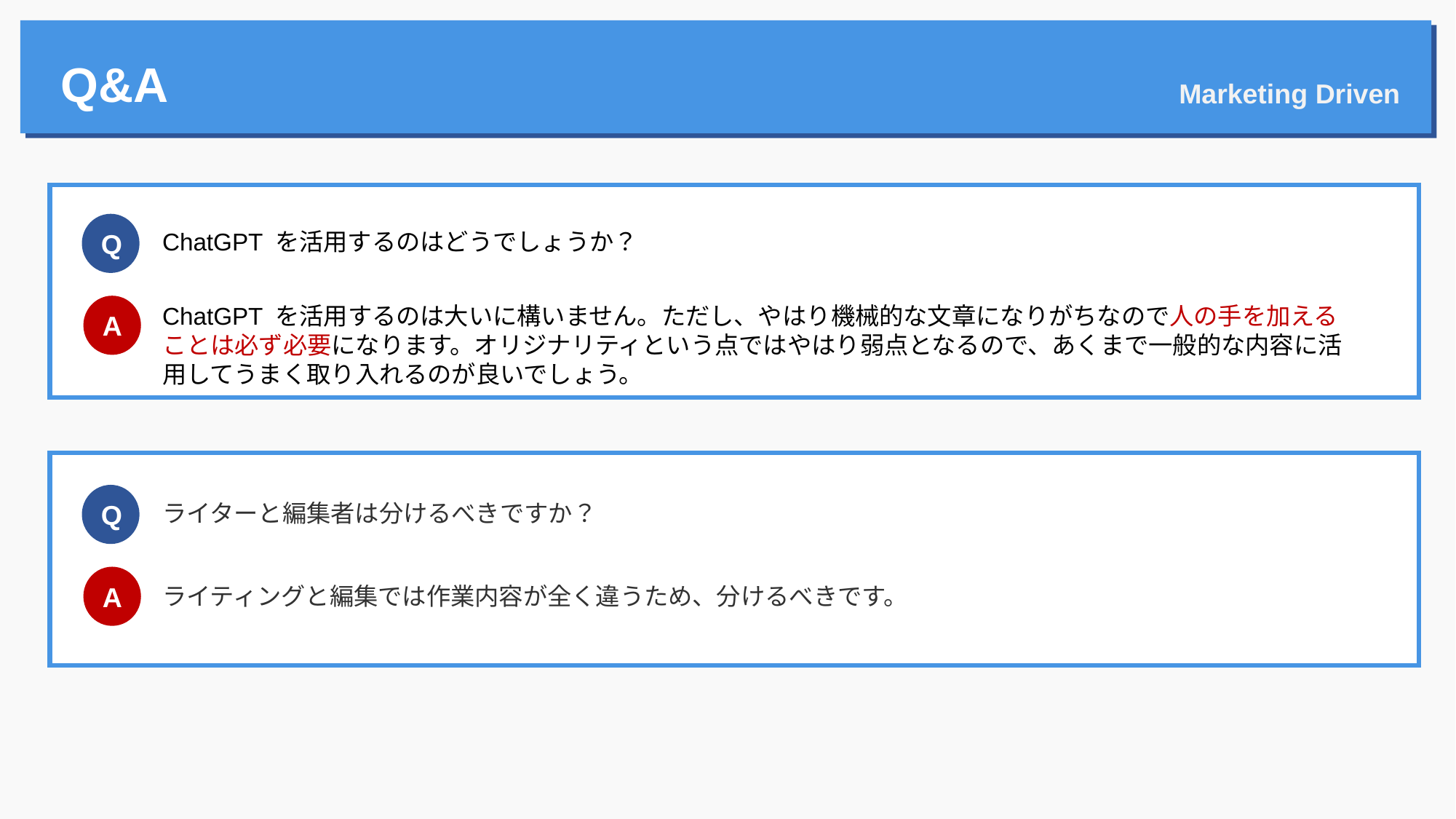

Marketing Driven
Q&A

Q
ChatGPT を活用するのはどうでしょうか？
A
ChatGPT を活用するのは大いに構いません。ただし、やはり機械的な文章になりがちなので人の手を加えることは必ず必要になります。オリジナリティという点ではやはり弱点となるので、あくまで一般的な内容に活用してうまく取り入れるのが良いでしょう。

Q
ライターと編集者は分けるべきですか？
A
ライティングと編集では作業内容が全く違うため、分けるべきです。